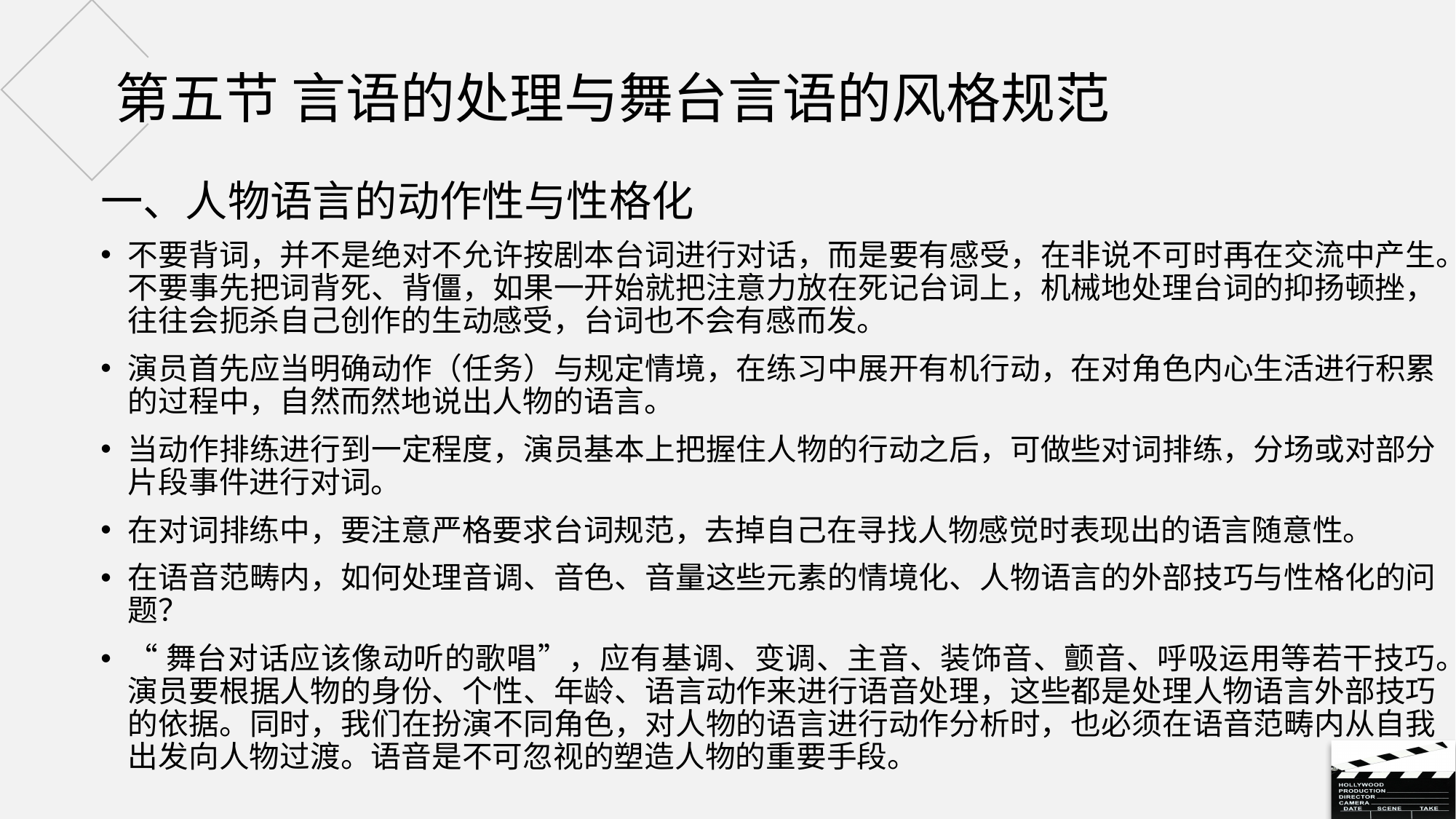

# 第五节 言语的处理与舞台言语的风格规范
一、人物语言的动作性与性格化
不要背词，并不是绝对不允许按剧本台词进行对话，而是要有感受，在非说不可时再在交流中产生。不要事先把词背死、背僵，如果一开始就把注意力放在死记台词上，机械地处理台词的抑扬顿挫，往往会扼杀自己创作的生动感受，台词也不会有感而发。
演员首先应当明确动作（任务）与规定情境，在练习中展开有机行动，在对角色内心生活进行积累的过程中，自然而然地说出人物的语言。
当动作排练进行到一定程度，演员基本上把握住人物的行动之后，可做些对词排练，分场或对部分片段事件进行对词。
在对词排练中，要注意严格要求台词规范，去掉自己在寻找人物感觉时表现出的语言随意性。
在语音范畴内，如何处理音调、音色、音量这些元素的情境化、人物语言的外部技巧与性格化的问题？
“舞台对话应该像动听的歌唱”，应有基调、变调、主音、装饰音、颤音、呼吸运用等若干技巧。演员要根据人物的身份、个性、年龄、语言动作来进行语音处理，这些都是处理人物语言外部技巧的依据。同时，我们在扮演不同角色，对人物的语言进行动作分析时，也必须在语音范畴内从自我出发向人物过渡。语音是不可忽视的塑造人物的重要手段。